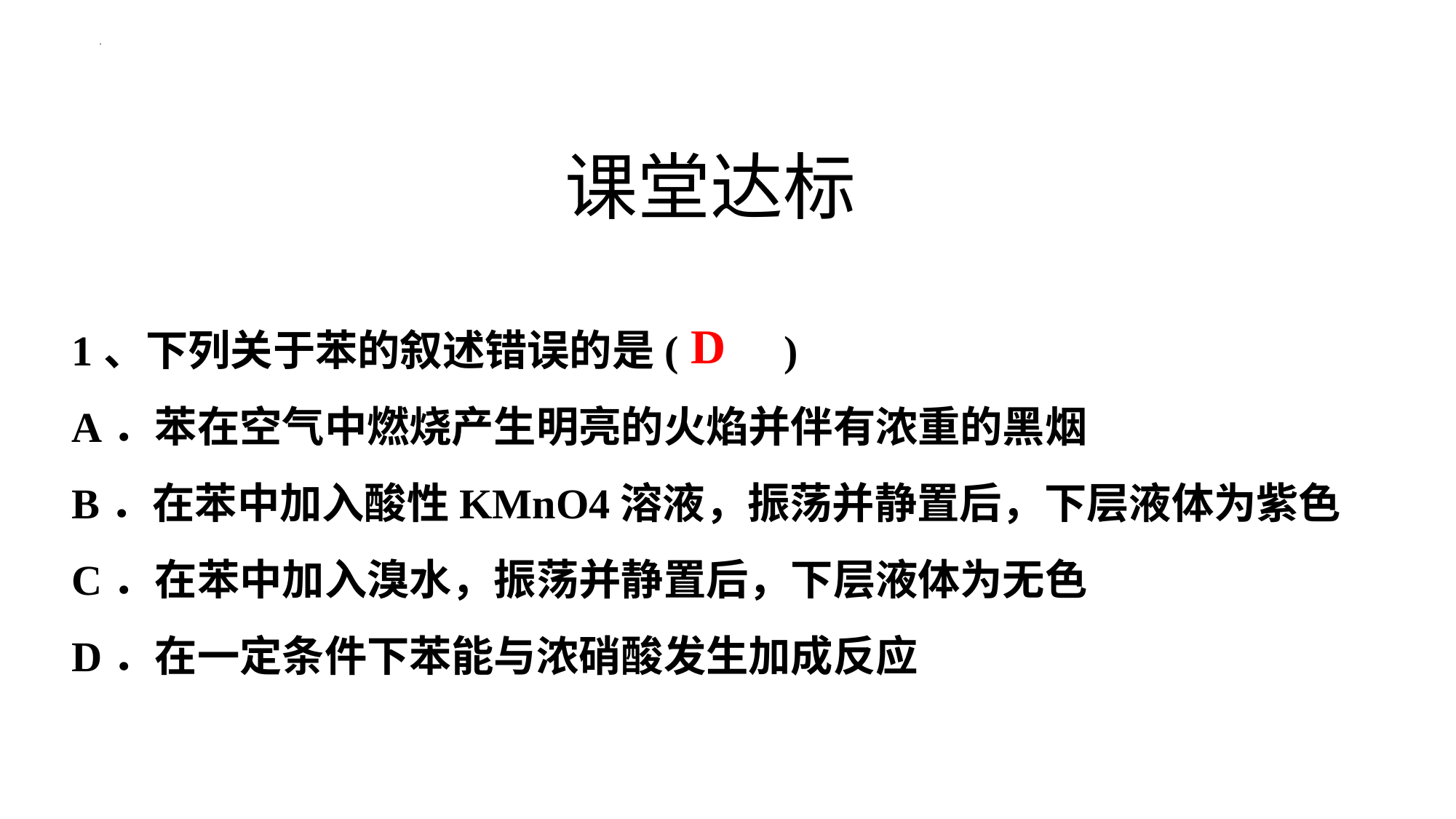

课堂达标
1、下列关于苯的叙述错误的是(          )
A．苯在空气中燃烧产生明亮的火焰并伴有浓重的黑烟
B．在苯中加入酸性KMnO4溶液，振荡并静置后，下层液体为紫色
C．在苯中加入溴水，振荡并静置后，下层液体为无色
D．在一定条件下苯能与浓硝酸发生加成反应
D